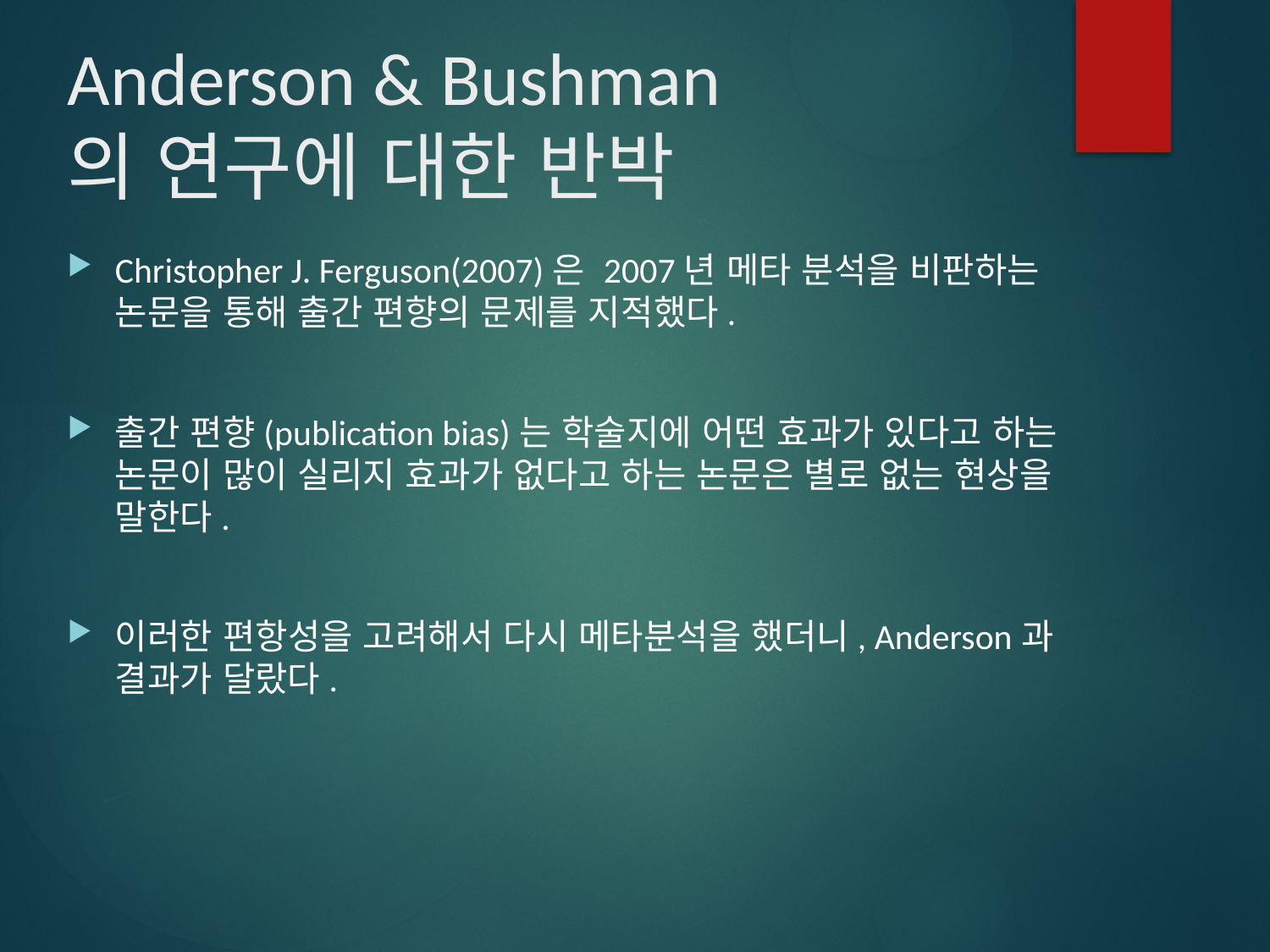

# Anderson & Bushman 의 연구에 대한 반박
Christopher J. Ferguson(2007)은 2007년 메타 분석을 비판하는 논문을 통해 출간 편향의 문제를 지적했다.

출간 편향(publication bias)는 학술지에 어떤 효과가 있다고 하는 논문이 많이 실리지 효과가 없다고 하는 논문은 별로 없는 현상을 말한다.

이러한 편항성을 고려해서 다시 메타분석을 했더니, Anderson과 결과가 달랐다.